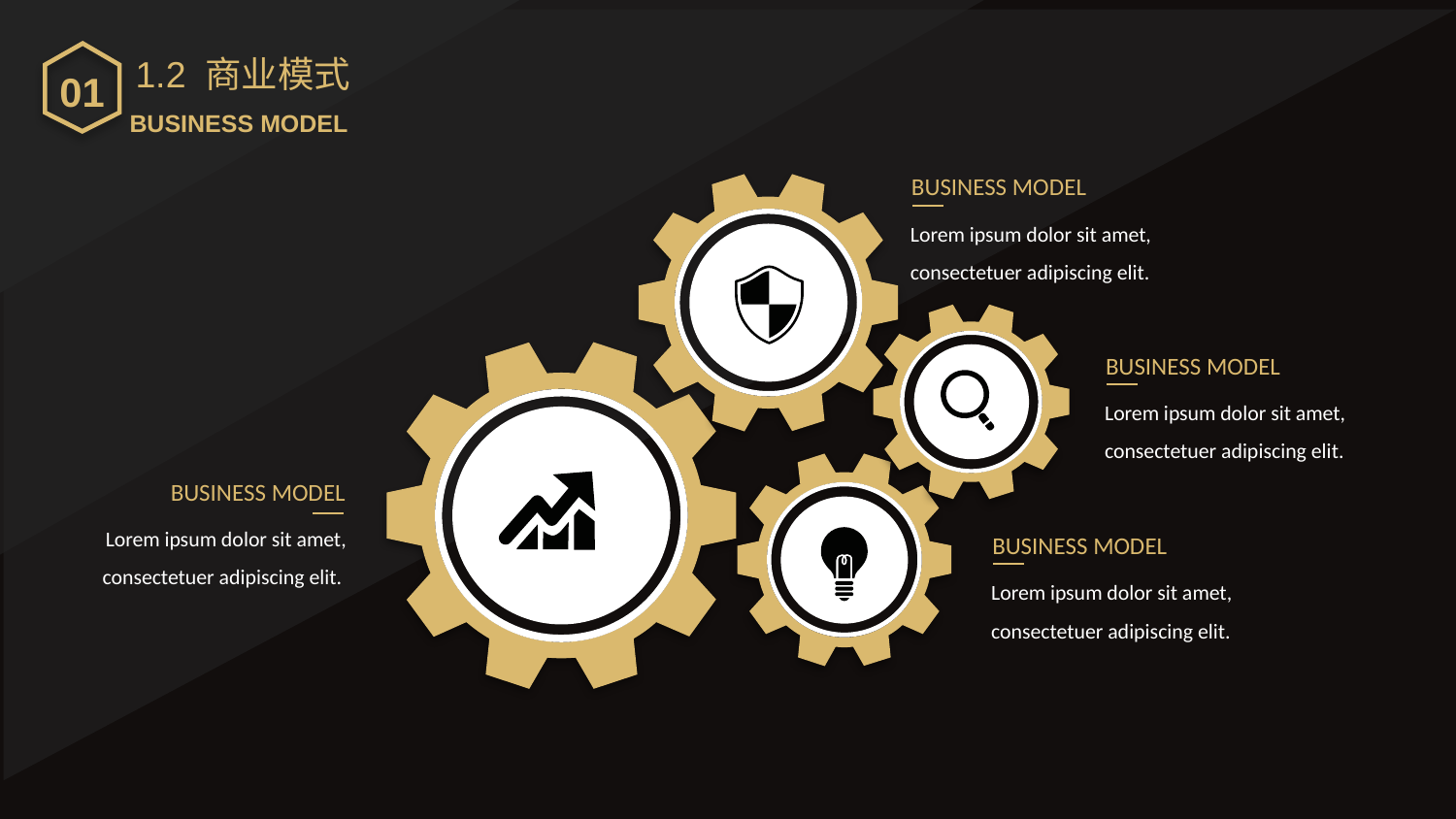

01
1.2 商业模式
BUSINESS MODEL
BUSINESS MODEL

Lorem ipsum dolor sit amet, consectetuer adipiscing elit.

BUSINESS MODEL

Lorem ipsum dolor sit amet, consectetuer adipiscing elit.

BUSINESS MODEL

Lorem ipsum dolor sit amet, consectetuer adipiscing elit.
BUSINESS MODEL

Lorem ipsum dolor sit amet, consectetuer adipiscing elit.